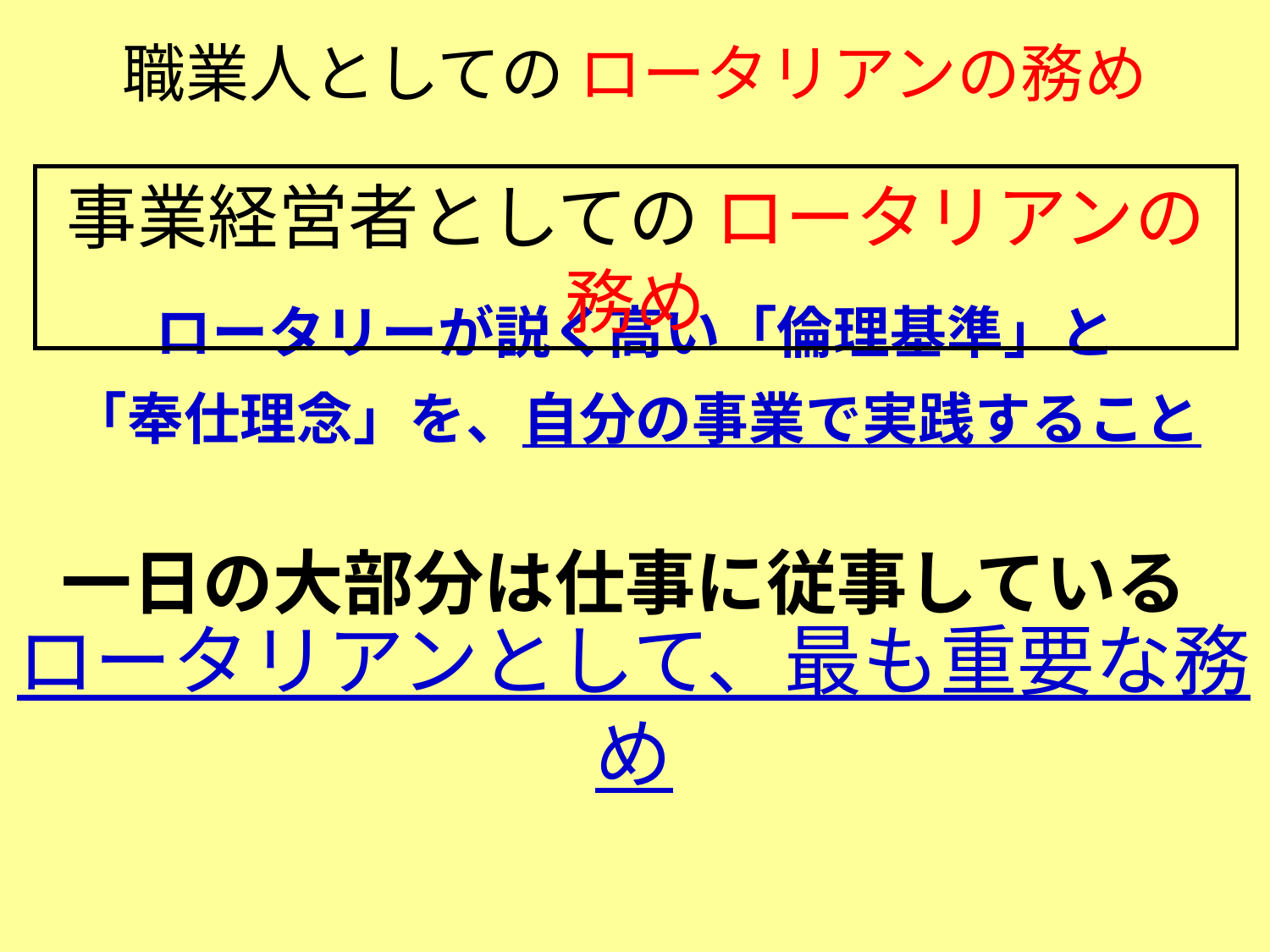

職業人としての ロータリアンの務め
事業経営者としての ロータリアンの務め
ロータリーが説く高い「倫理基準」と

「奉仕理念」を、自分の事業で実践すること
一日の大部分は仕事に従事している
ロータリアンとして、最も重要な務め